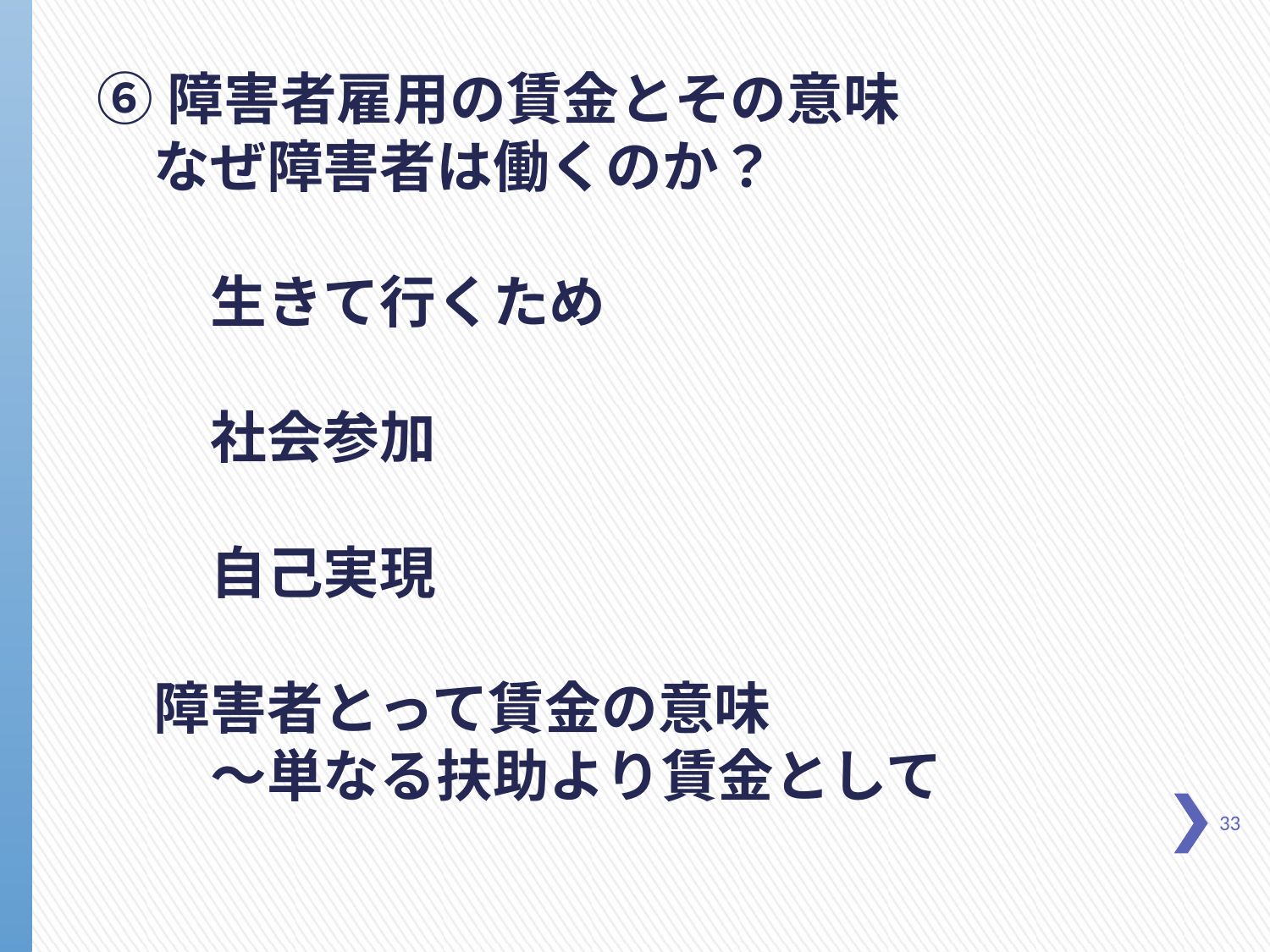

⑥障害者雇用の賃金とその意味
　なぜ障害者は働くのか？

　　生きて行くため

　　社会参加

　　自己実現

　障害者とって賃金の意味
　　～単なる扶助より賃金として
33